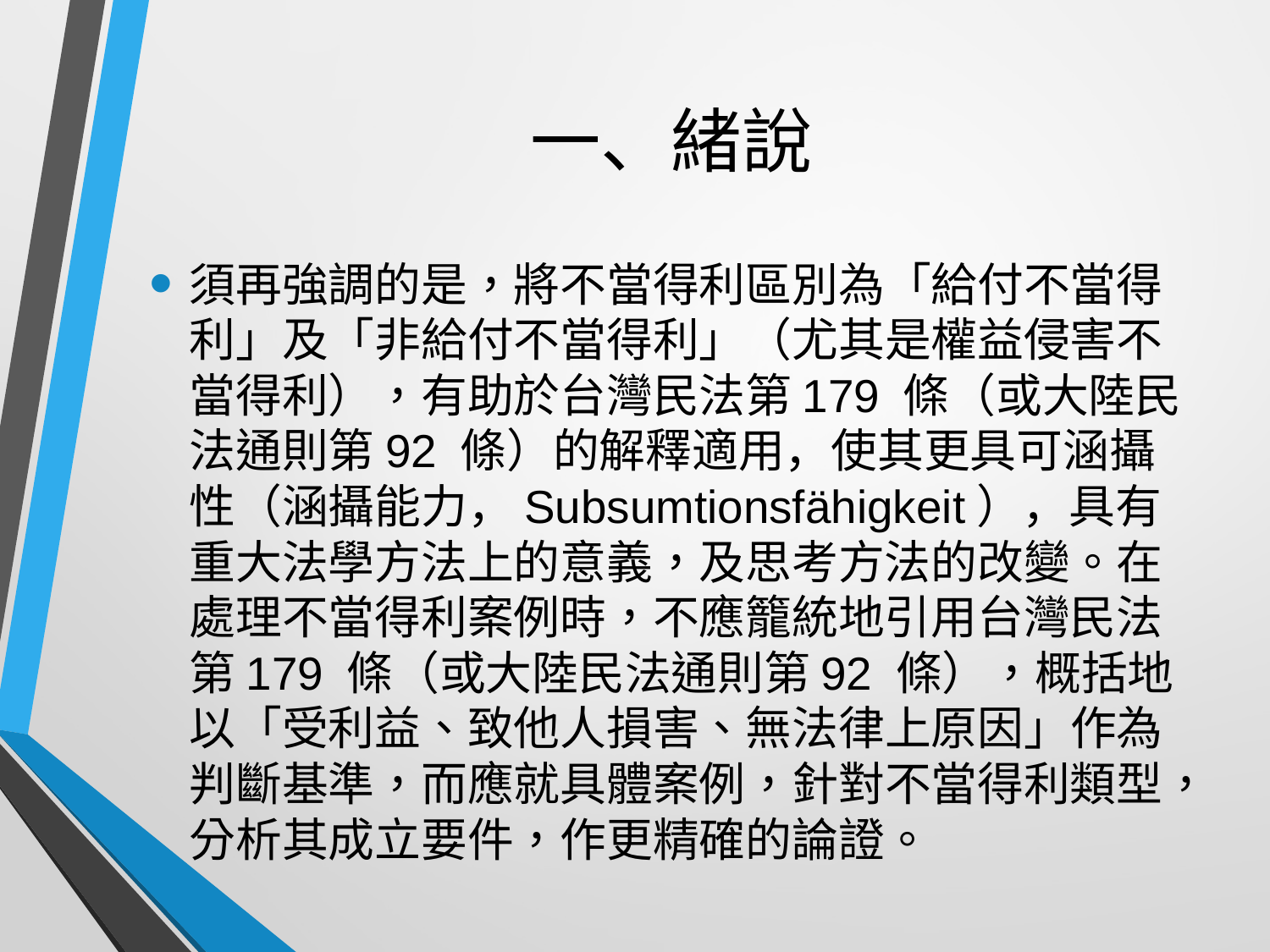

# 一、緒說
須再強調的是，將不當得利區別為「給付不當得利」及「非給付不當得利」（尤其是權益侵害不當得利），有助於台灣民法第179 條（或大陸民法通則第92 條）的解釋適用，使其更具可涵攝性（涵攝能力，Subsumtionsfähigkeit），具有重大法學方法上的意義，及思考方法的改變。在處理不當得利案例時，不應籠統地引用台灣民法第179 條（或大陸民法通則第92 條），概括地以「受利益、致他人損害、無法律上原因」作為判斷基準，而應就具體案例，針對不當得利類型，分析其成立要件，作更精確的論證。